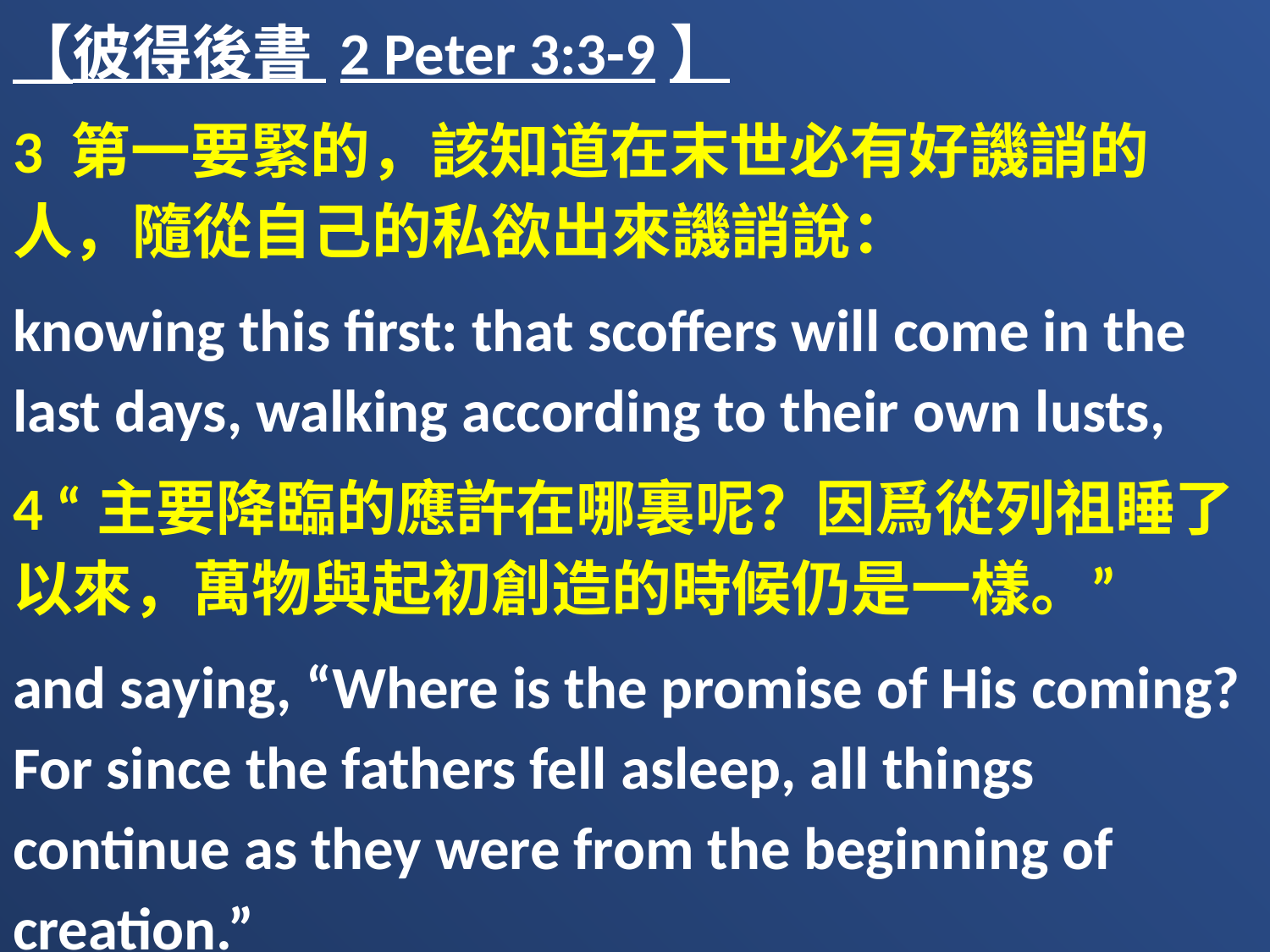

【彼得後書 2 Peter 3:3-9】
3 第一要緊的，該知道在末世必有好譏誚的人，隨從自己的私欲出來譏誚說：
knowing this first: that scoffers will come in the last days, walking according to their own lusts,
4 “主要降臨的應許在哪裏呢？因爲從列祖睡了以來，萬物與起初創造的時候仍是一樣。”
and saying, “Where is the promise of His coming? For since the fathers fell asleep, all things continue as they were from the beginning of creation.”